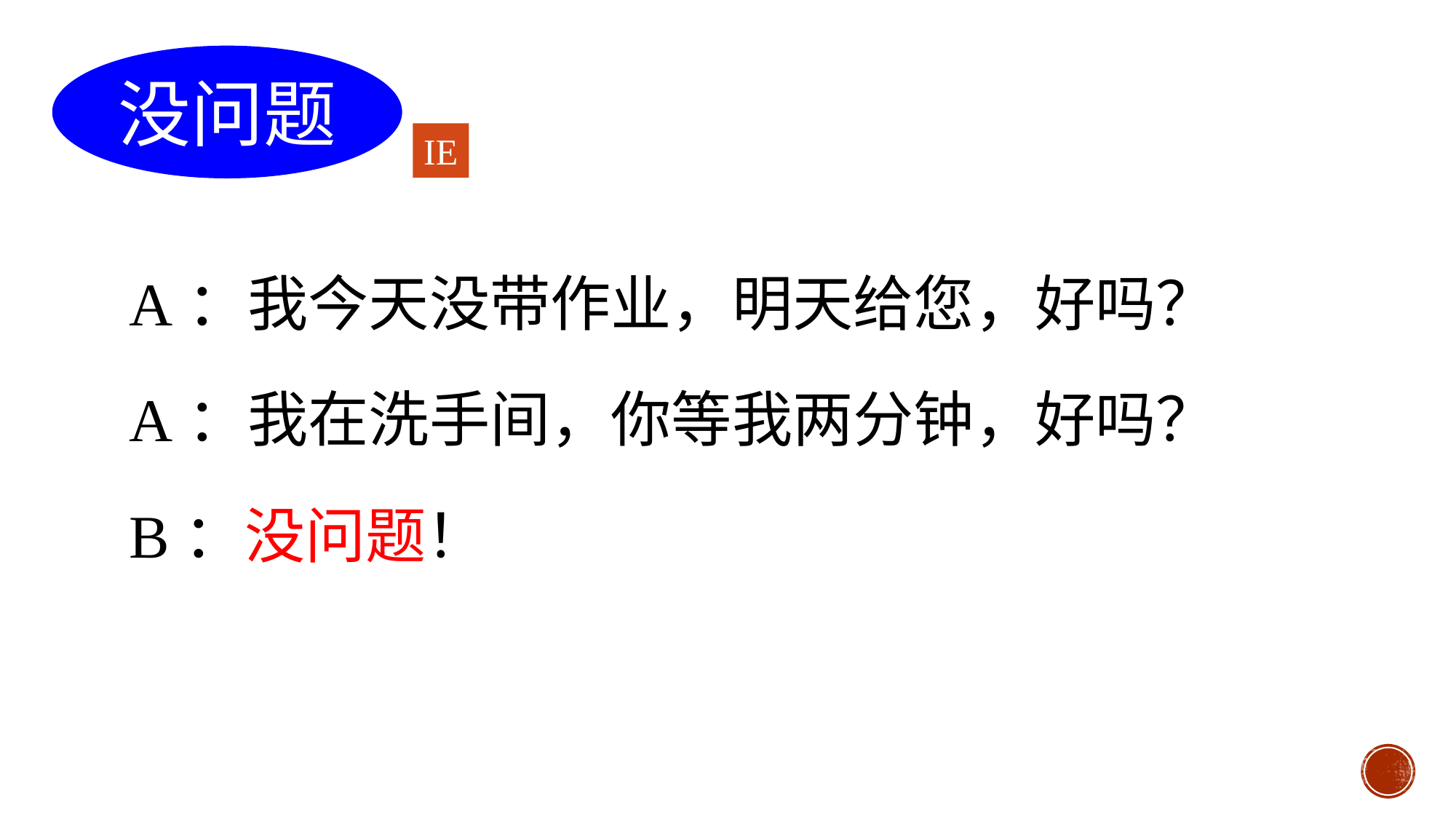

没问题
IE
A：我今天没带作业，明天给您，好吗？
A：我在洗手间，你等我两分钟，好吗？
B：没问题！